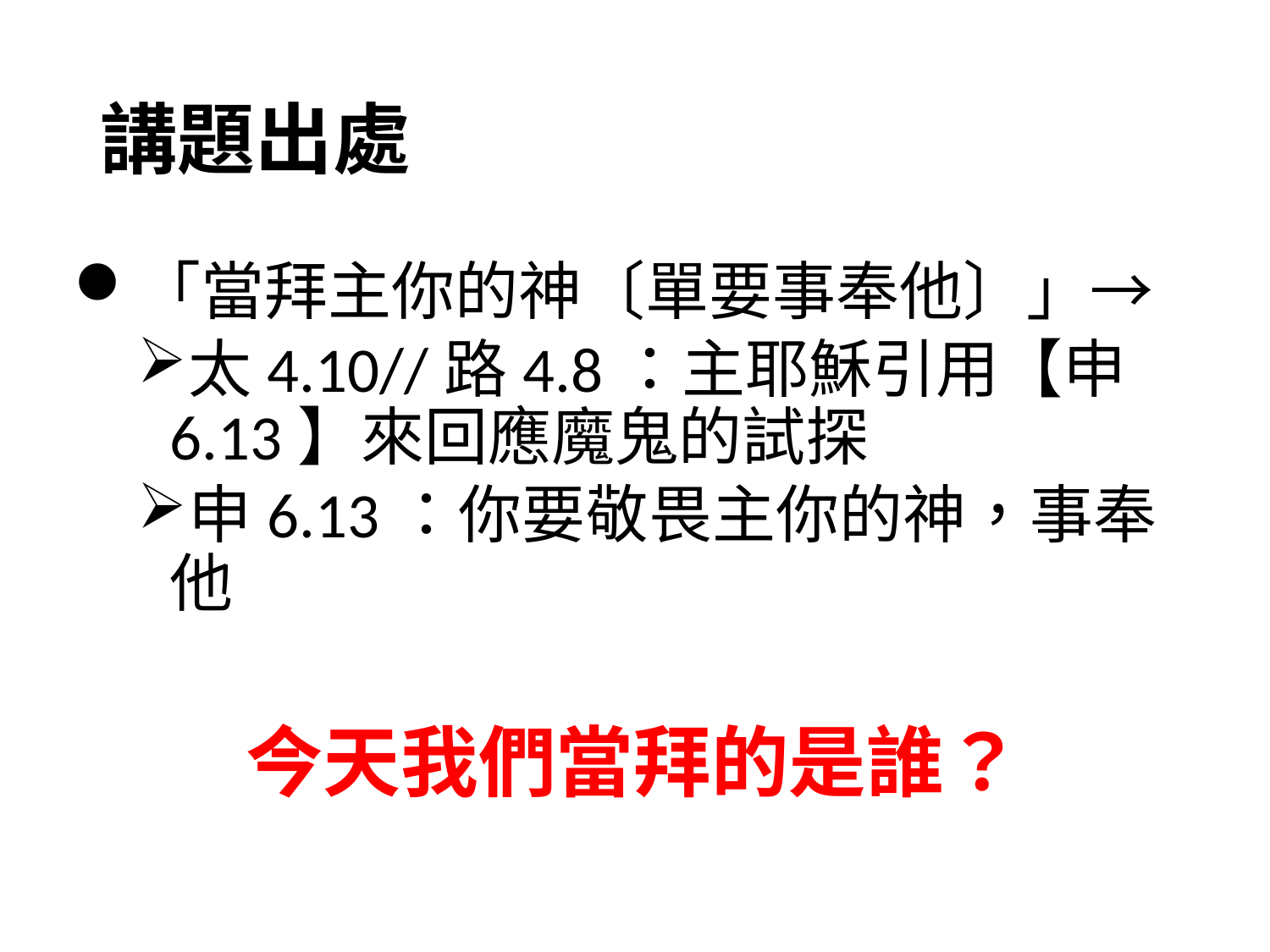

# 講題出處
「當拜主你的神〔單要事奉他〕」→
太4.10//路4.8：主耶穌引用【申6.13】來回應魔鬼的試探
申6.13：你要敬畏主你的神，事奉他

今天我們當拜的是誰？